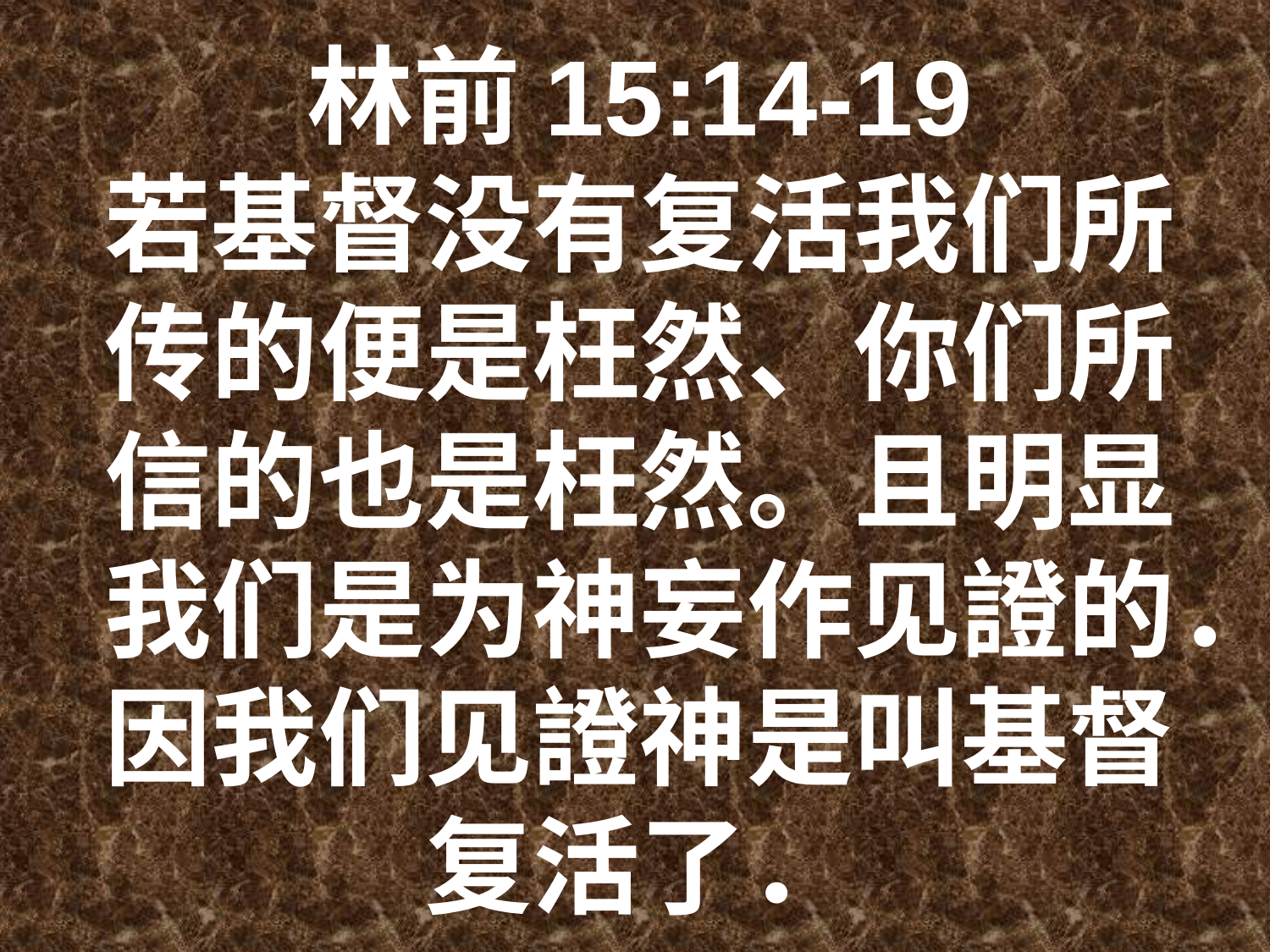

# 林前15:14-19 若基督没有复活我们所传的便是枉然、你们所信的也是枉然。且明显我们是为神妄作见證的．因我们见證神是叫基督复活了．